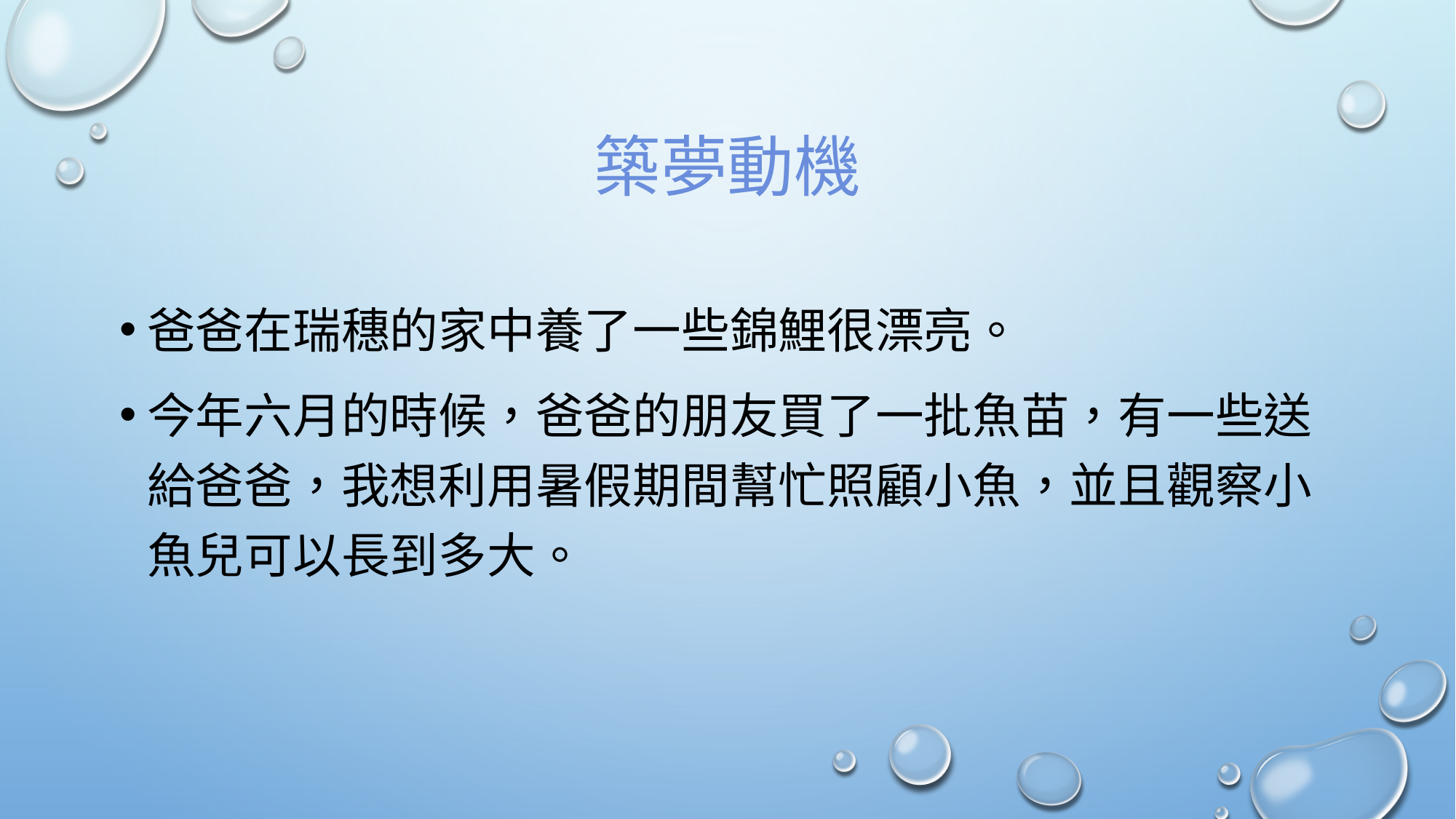

# 築夢動機
爸爸在瑞穗的家中養了一些錦鯉很漂亮。
今年六月的時候，爸爸的朋友買了一批魚苗，有一些送給爸爸，我想利用暑假期間幫忙照顧小魚，並且觀察小魚兒可以長到多大。